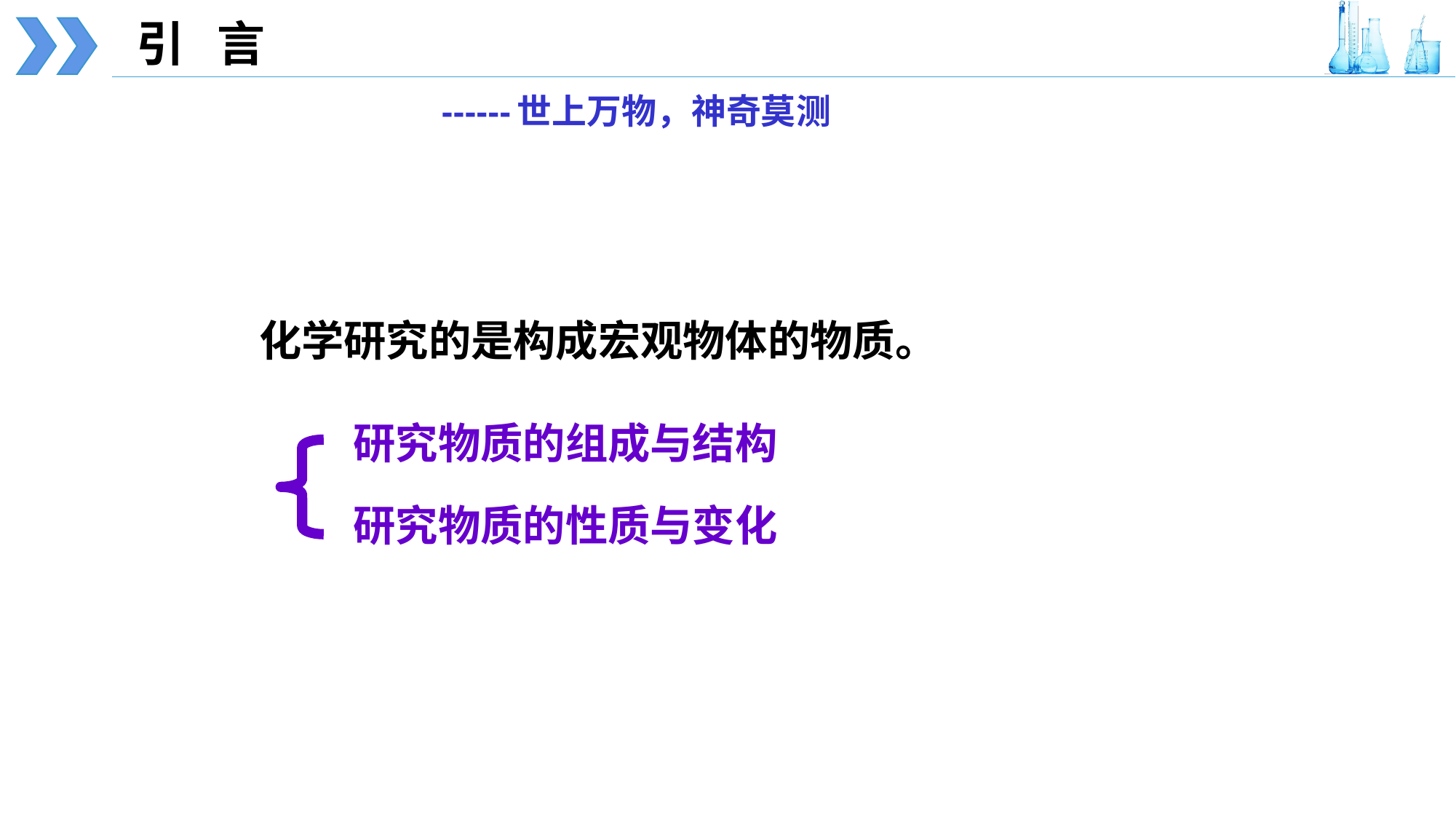

# 引   言 ------世上万物，神奇莫测
化学研究的是构成宏观物体的物质。
研究物质的组成与结构

研究物质的性质与变化